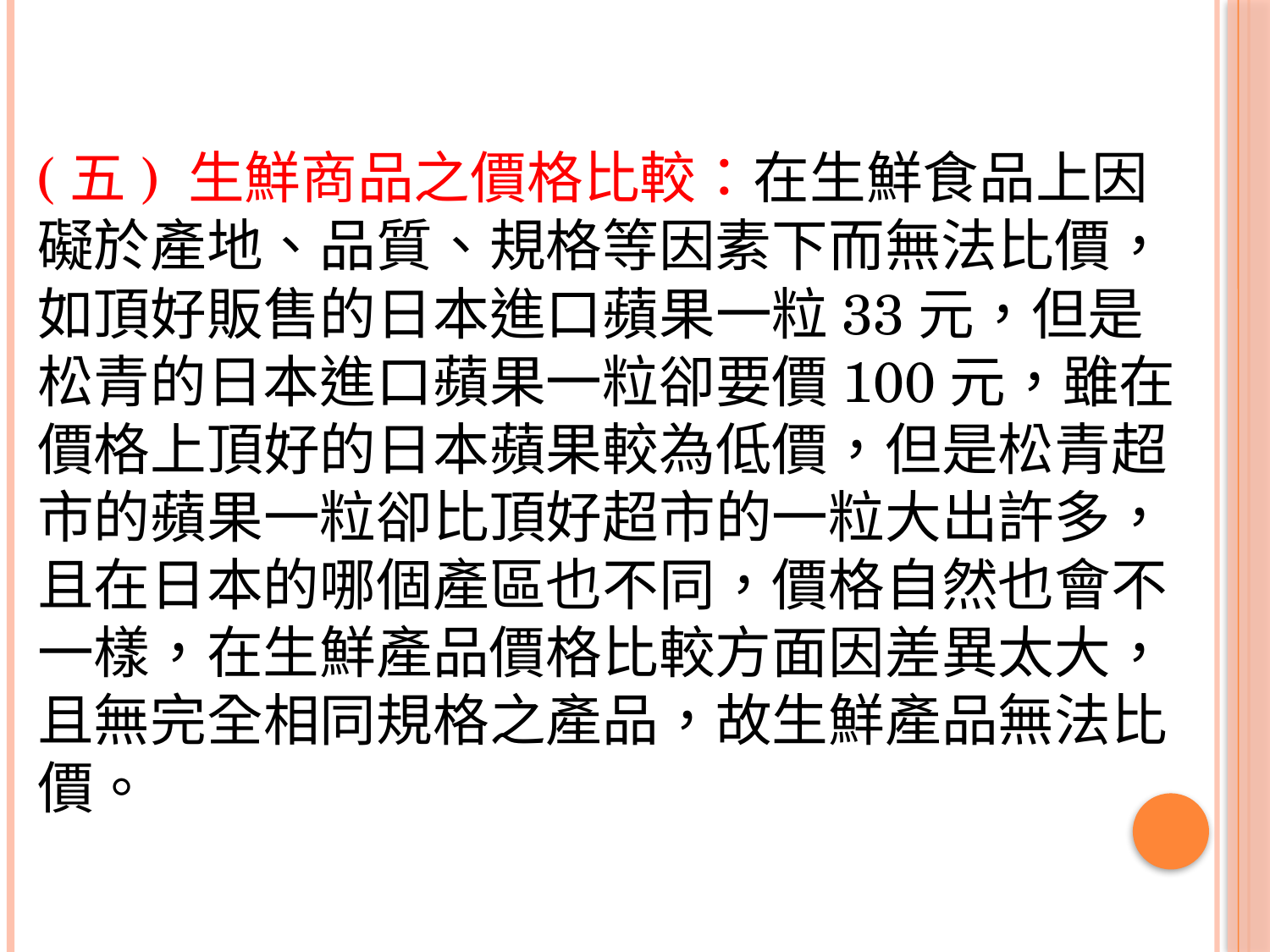

(五) 生鮮商品之價格比較：在生鮮食品上因礙於產地、品質、規格等因素下而無法比價，如頂好販售的日本進口蘋果一粒33元，但是松青的日本進口蘋果一粒卻要價100元，雖在價格上頂好的日本蘋果較為低價，但是松青超市的蘋果一粒卻比頂好超市的一粒大出許多，且在日本的哪個產區也不同，價格自然也會不一樣，在生鮮產品價格比較方面因差異太大，且無完全相同規格之產品，故生鮮產品無法比價。